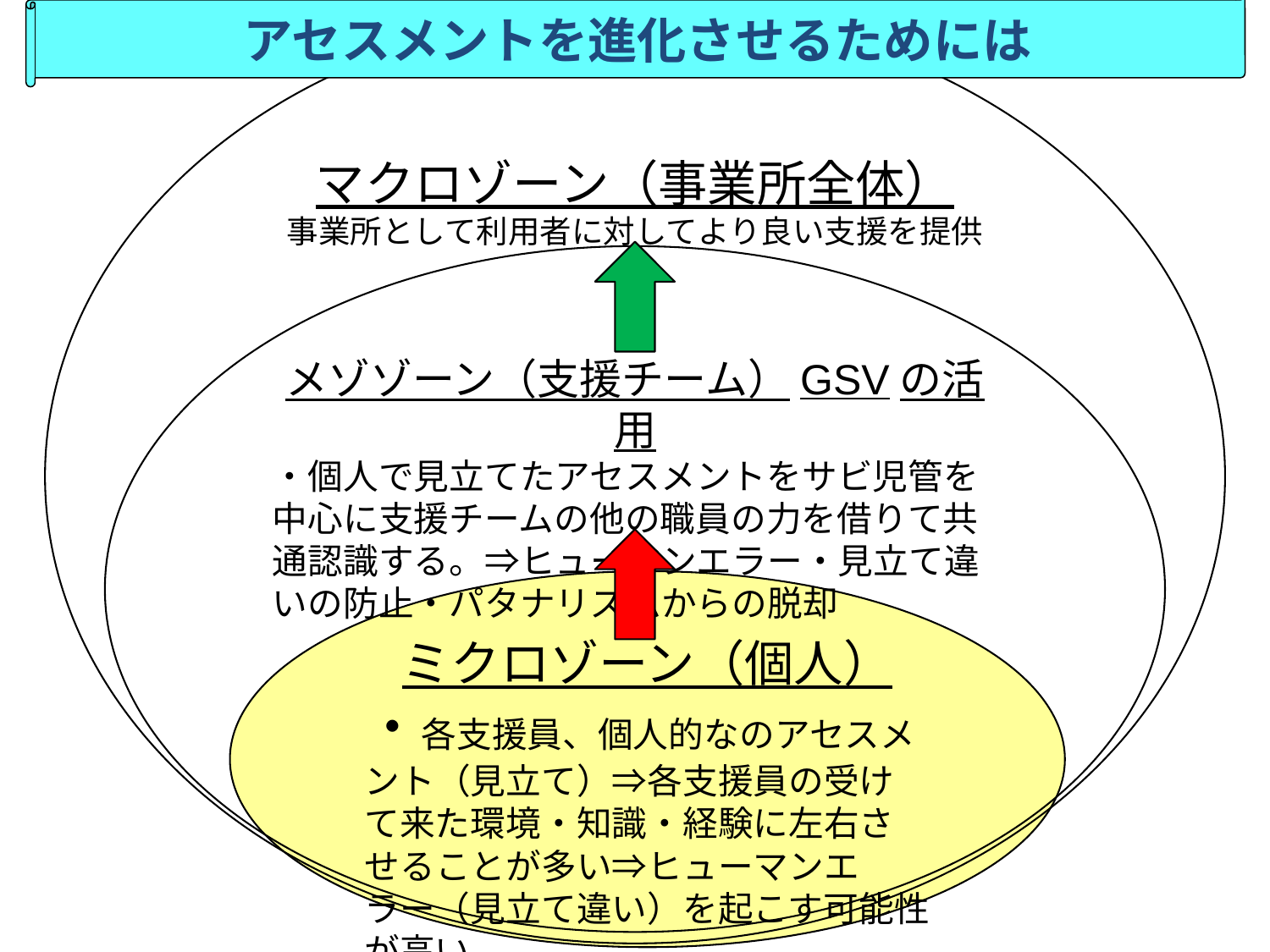

アセスメントを進化させるためには
マクロゾーン（事業所全体）
事業所として利用者に対してより良い支援を提供

メゾゾーン（支援チーム）GSVの活用
・個人で見立てたアセスメントをサビ児管を中心に支援チームの他の職員の力を借りて共通認識する。⇒ヒューマンエラー・見立て違いの防止・パタナリズムからの脱却

ミクロゾーン（個人）
・各支援員、個人的なのアセスメント（見立て）⇒各支援員の受けて来た環境・知識・経験に左右させることが多い⇒ヒューマンエラー（見立て違い）を起こす可能性が高い